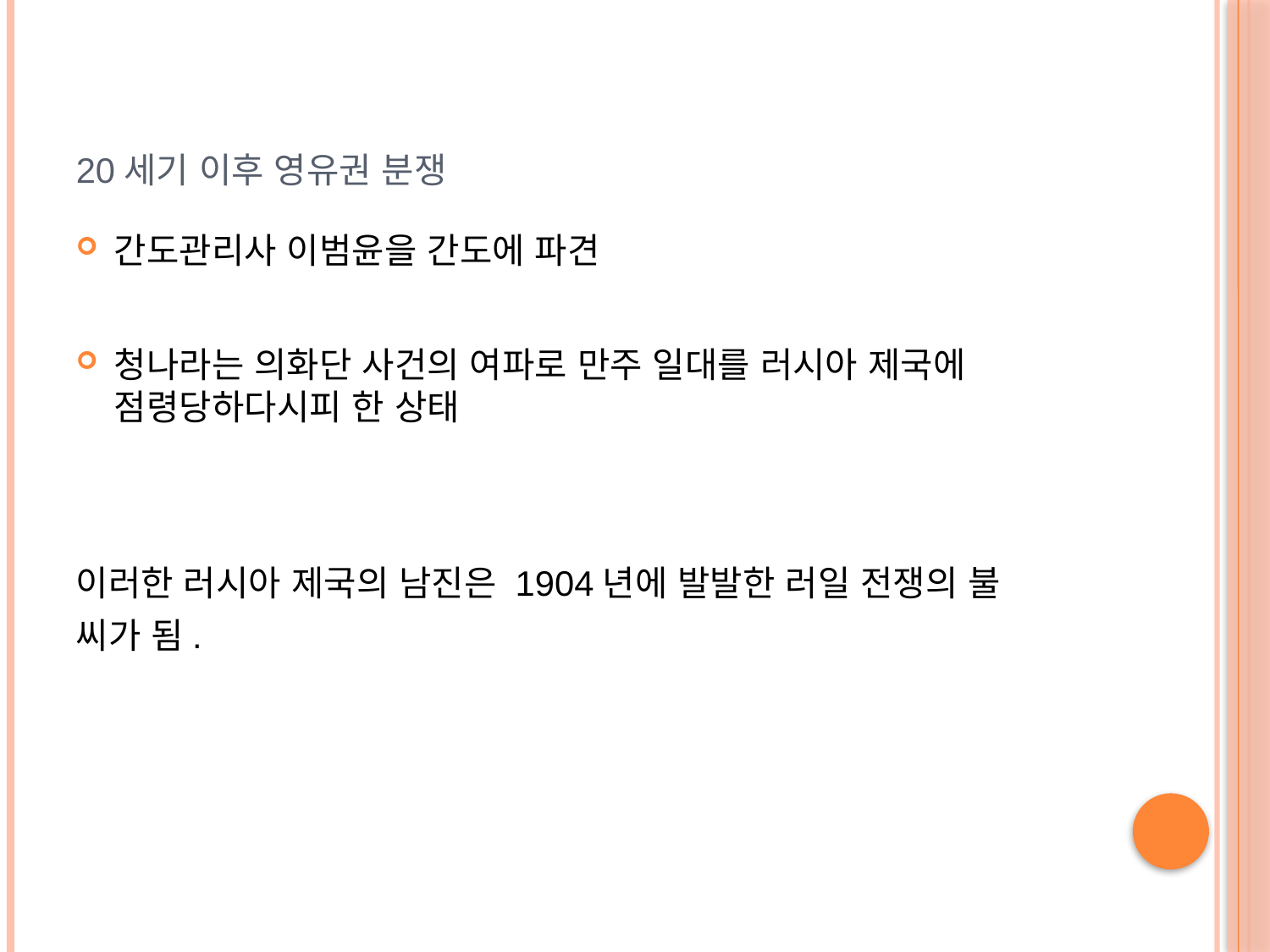

# 20세기 이후 영유권 분쟁
간도관리사 이범윤을 간도에 파견

청나라는 의화단 사건의 여파로 만주 일대를 러시아 제국에 점령당하다시피 한 상태

이러한 러시아 제국의 남진은 1904년에 발발한 러일 전쟁의 불
씨가 됨.